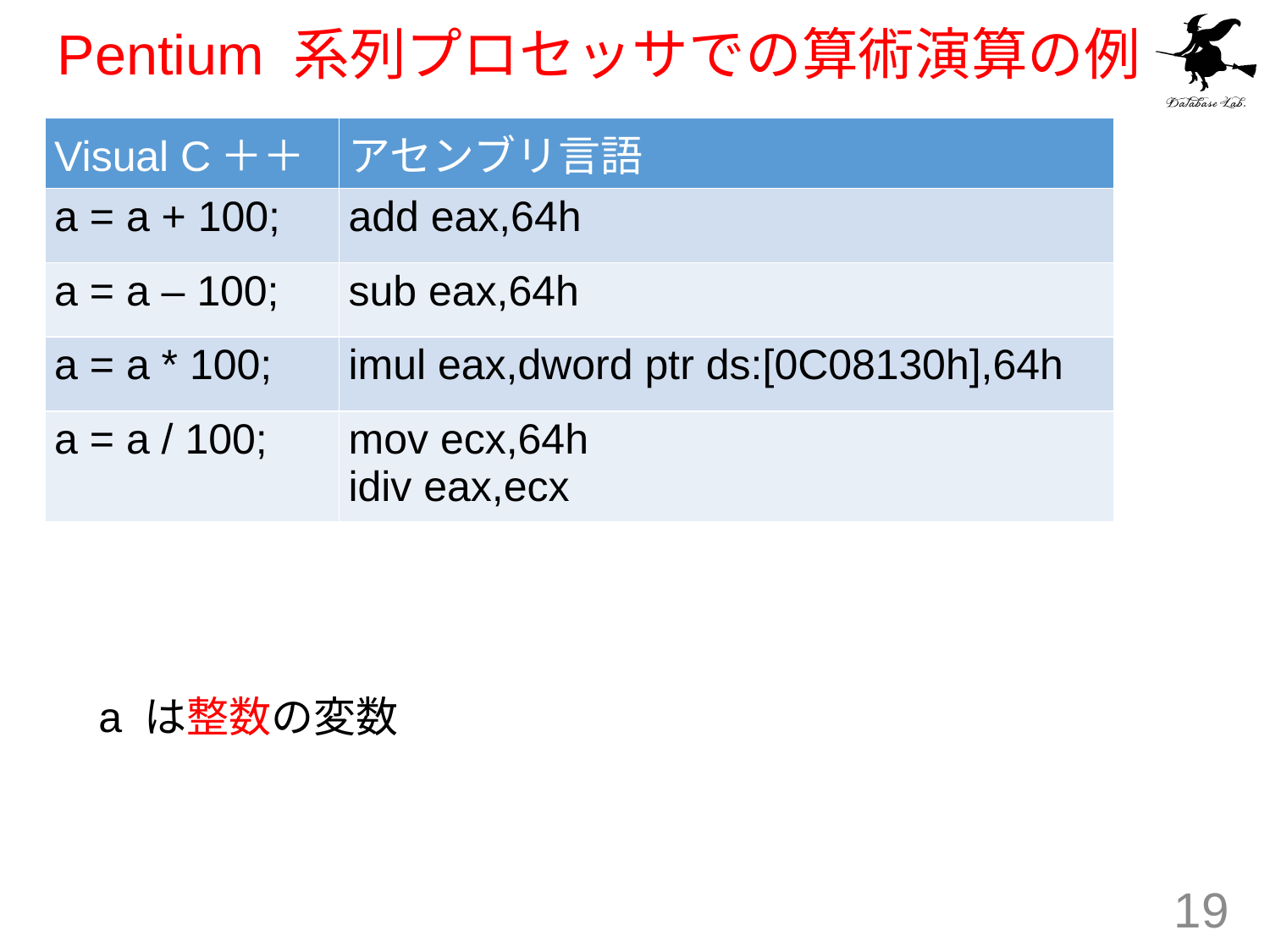

# Pentium 系列プロセッサでの算術演算の例
| Visual C＋＋ | アセンブリ言語 |
| --- | --- |
| a = a + 100; | add eax,64h |
| a = a – 100; | sub eax,64h |
| a = a \* 100; | imul eax,dword ptr ds:[0C08130h],64h |
| a = a / 100; | mov ecx,64h idiv eax,ecx |
a は整数の変数
19